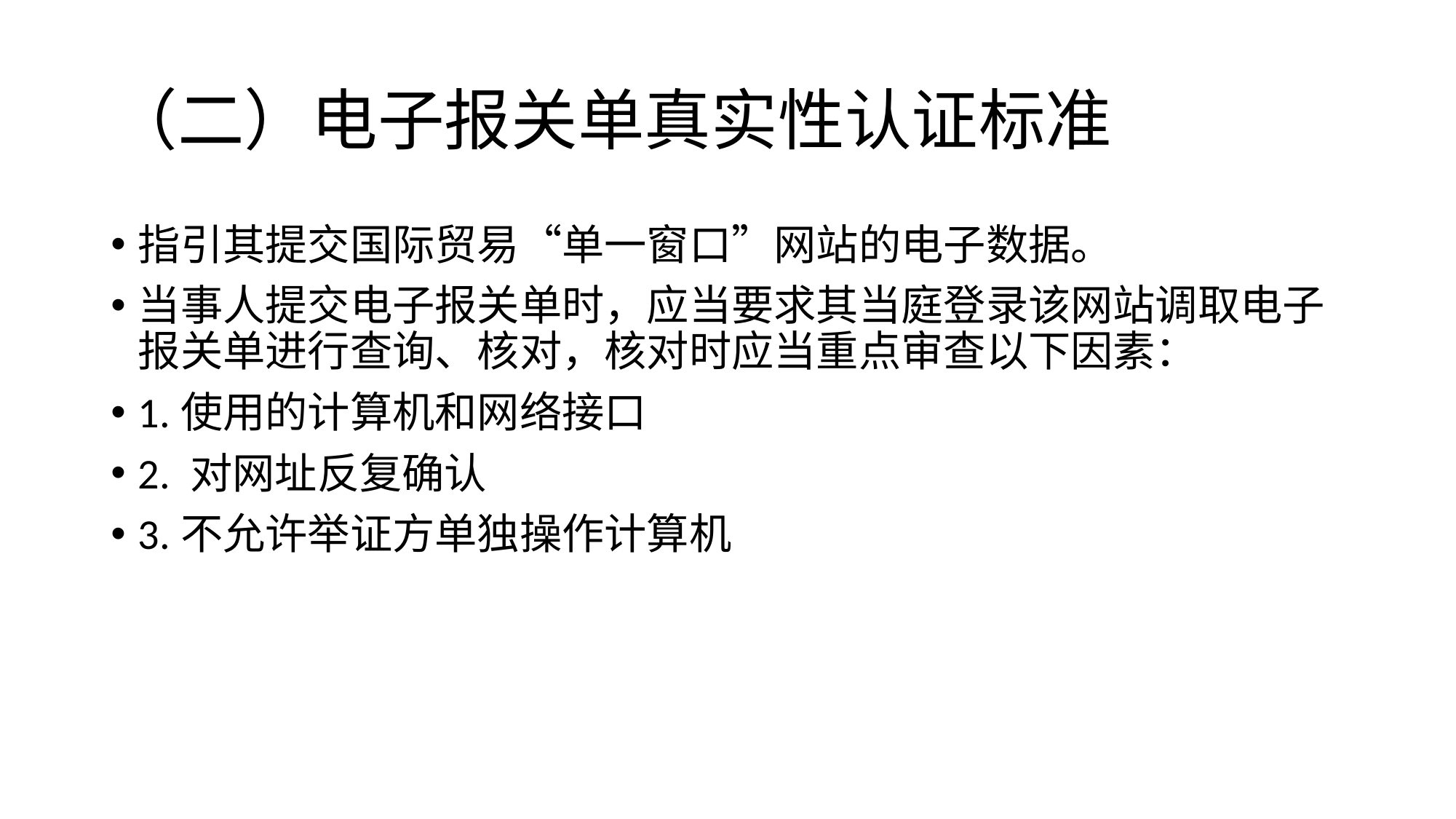

# （二）电子报关单真实性认证标准
指引其提交国际贸易“单一窗口”网站的电子数据。
当事人提交电子报关单时，应当要求其当庭登录该网站调取电子报关单进行查询、核对，核对时应当重点审查以下因素：
1.使用的计算机和网络接口
2. 对网址反复确认
3.不允许举证方单独操作计算机